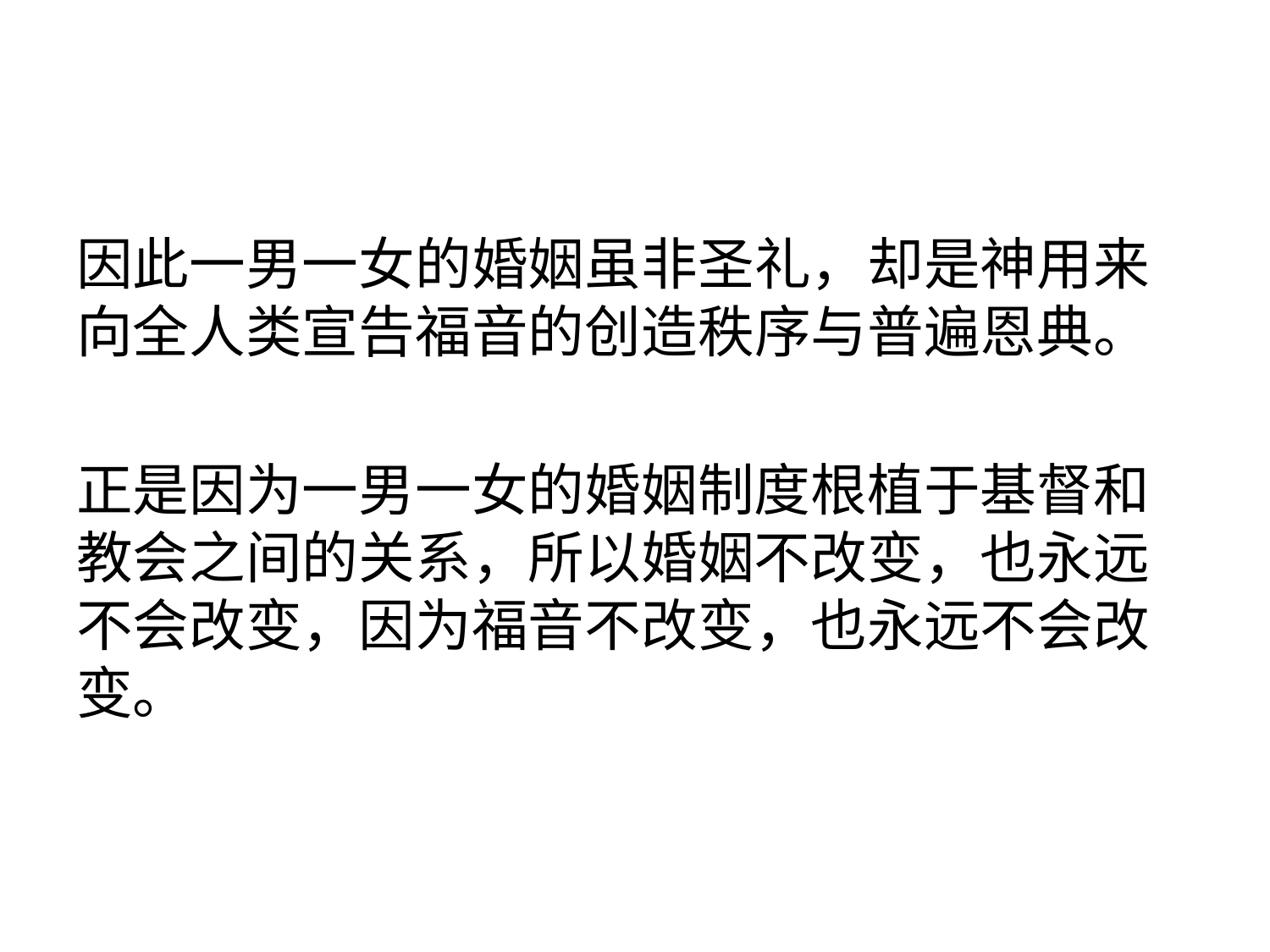

#
因此一男一女的婚姻虽非圣礼，却是神用来向全人类宣告福音的创造秩序与普遍恩典。

正是因为一男一女的婚姻制度根植于基督和教会之间的关系，所以婚姻不改变，也永远不会改变，因为福音不改变，也永远不会改变。